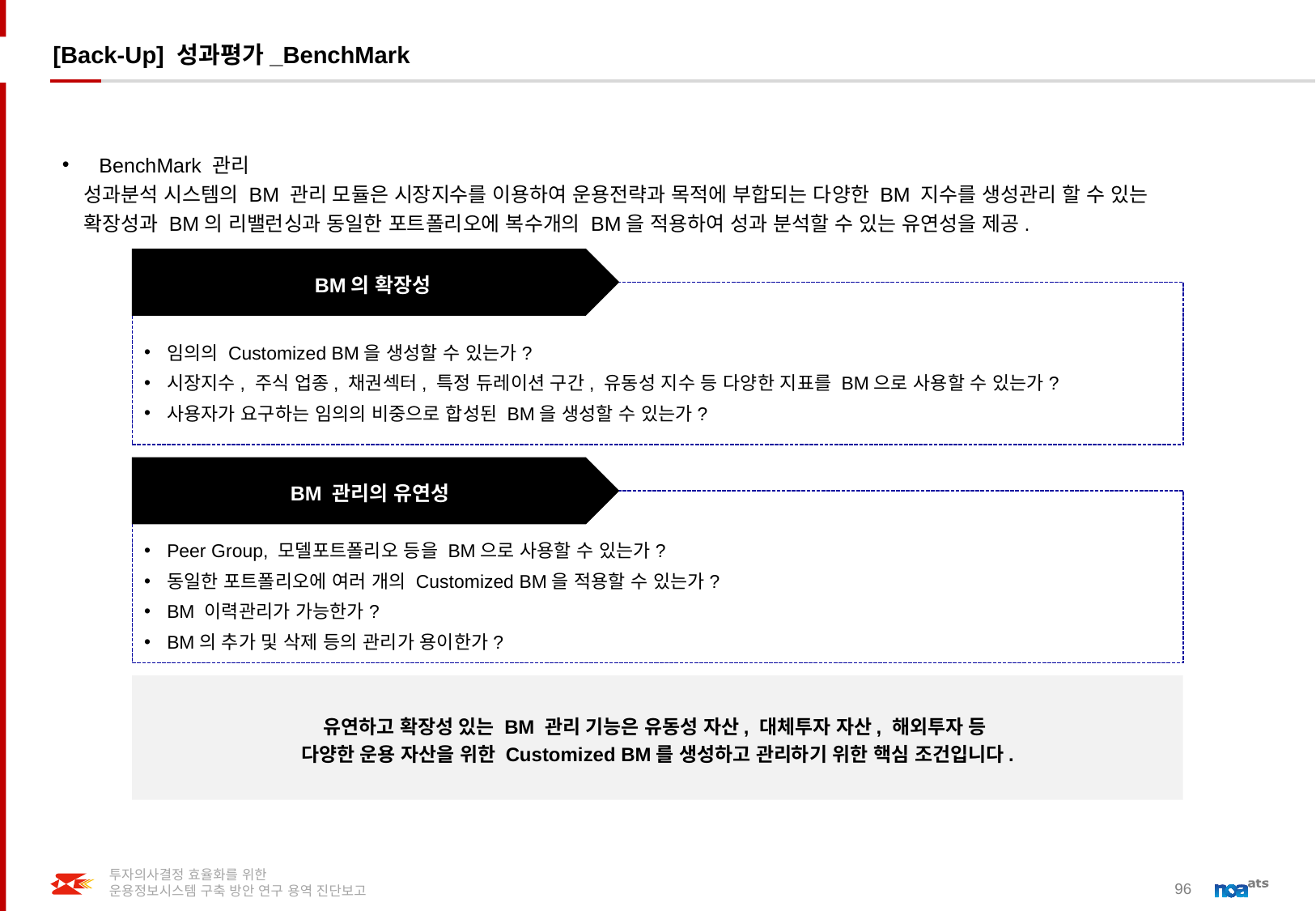

[Back-Up] 성과평가_BenchMark
BenchMark 관리
   성과분석 시스템의 BM 관리 모듈은 시장지수를 이용하여 운용전략과 목적에 부합되는 다양한 BM 지수를 생성관리 할 수 있는
   확장성과 BM의 리밸런싱과 동일한 포트폴리오에 복수개의 BM을 적용하여 성과 분석할 수 있는 유연성을 제공.
  BM의 확장성

임의의 Customized BM을 생성할 수 있는가?
시장지수, 주식 업종, 채권섹터, 특정 듀레이션 구간, 유동성 지수 등 다양한 지표를 BM으로 사용할 수 있는가?
사용자가 요구하는 임의의 비중으로 합성된 BM을 생성할 수 있는가?
 BM 관리의 유연성

Peer Group, 모델포트폴리오 등을 BM으로 사용할 수 있는가?
동일한 포트폴리오에 여러 개의 Customized BM을 적용할 수 있는가?
BM 이력관리가 가능한가?
BM의 추가 및 삭제 등의 관리가 용이한가?
유연하고 확장성 있는 BM 관리 기능은 유동성 자산, 대체투자 자산, 해외투자 등
다양한 운용 자산을 위한 Customized BM를 생성하고 관리하기 위한 핵심 조건입니다.